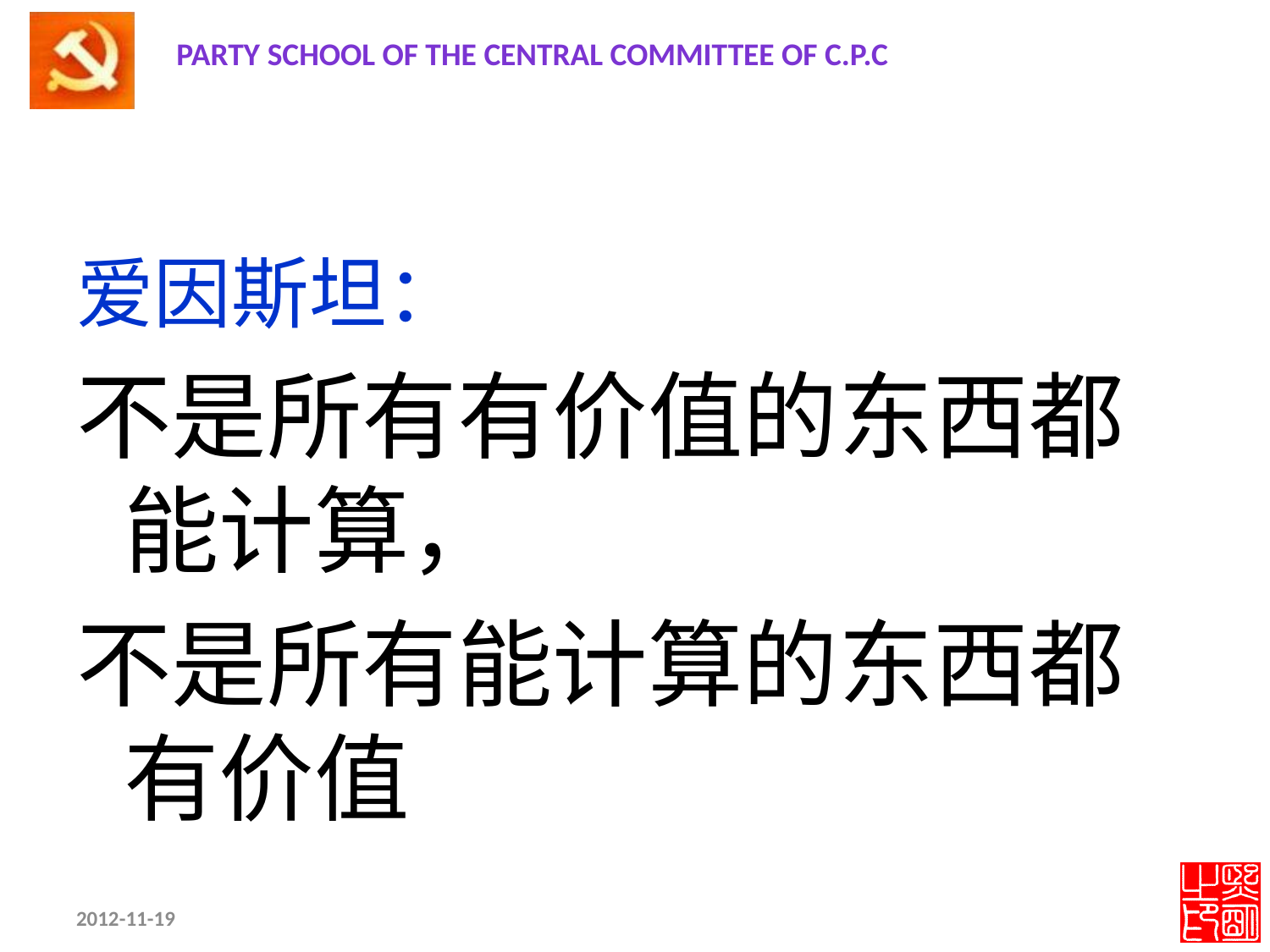

#
爱因斯坦：
不是所有有价值的东西都能计算，
不是所有能计算的东西都有价值
2012-11-19